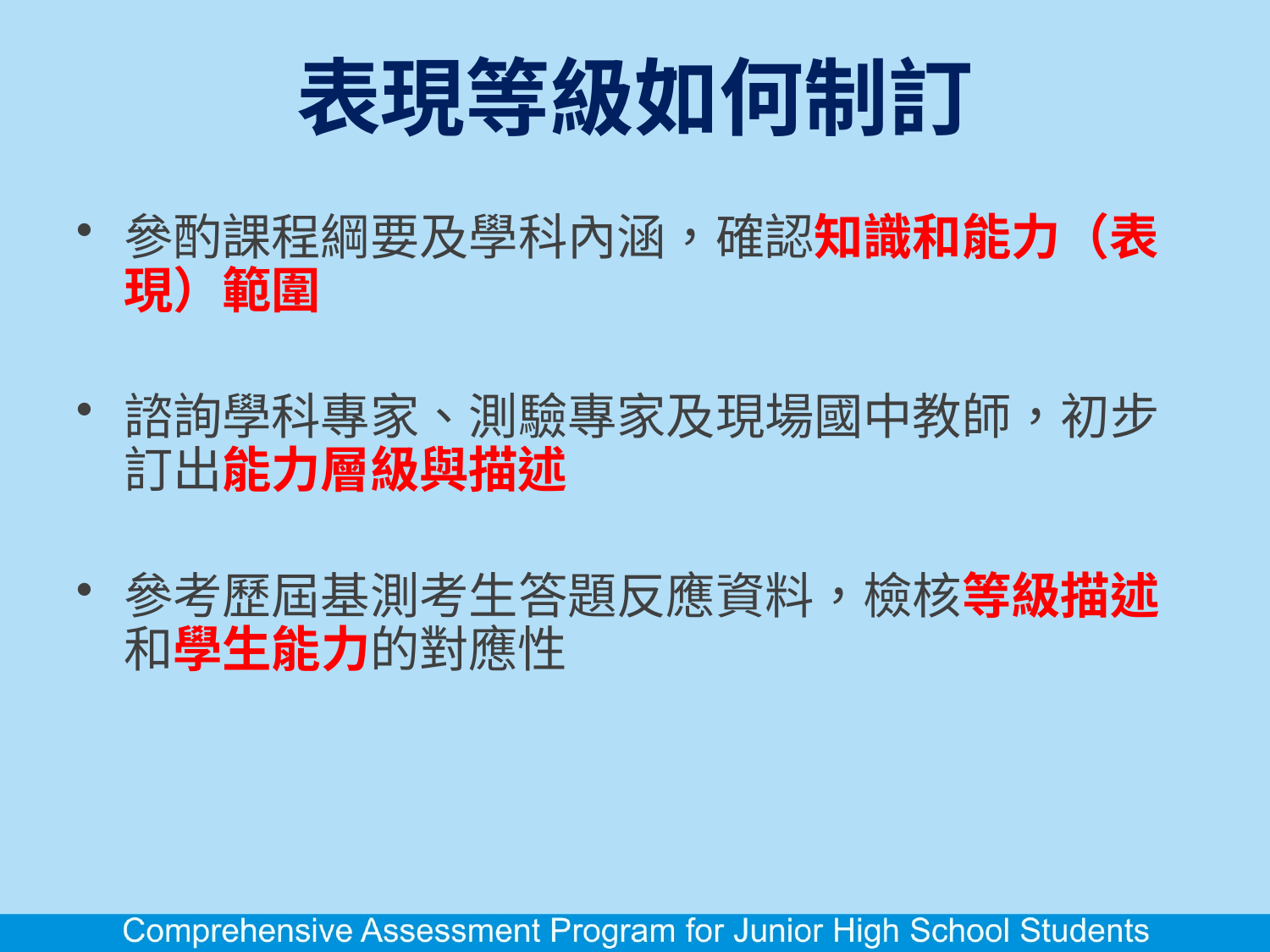

# 表現等級如何制訂
參酌課程綱要及學科內涵，確認知識和能力（表現）範圍

諮詢學科專家、測驗專家及現場國中教師，初步訂出能力層級與描述

參考歷屆基測考生答題反應資料，檢核等級描述和學生能力的對應性